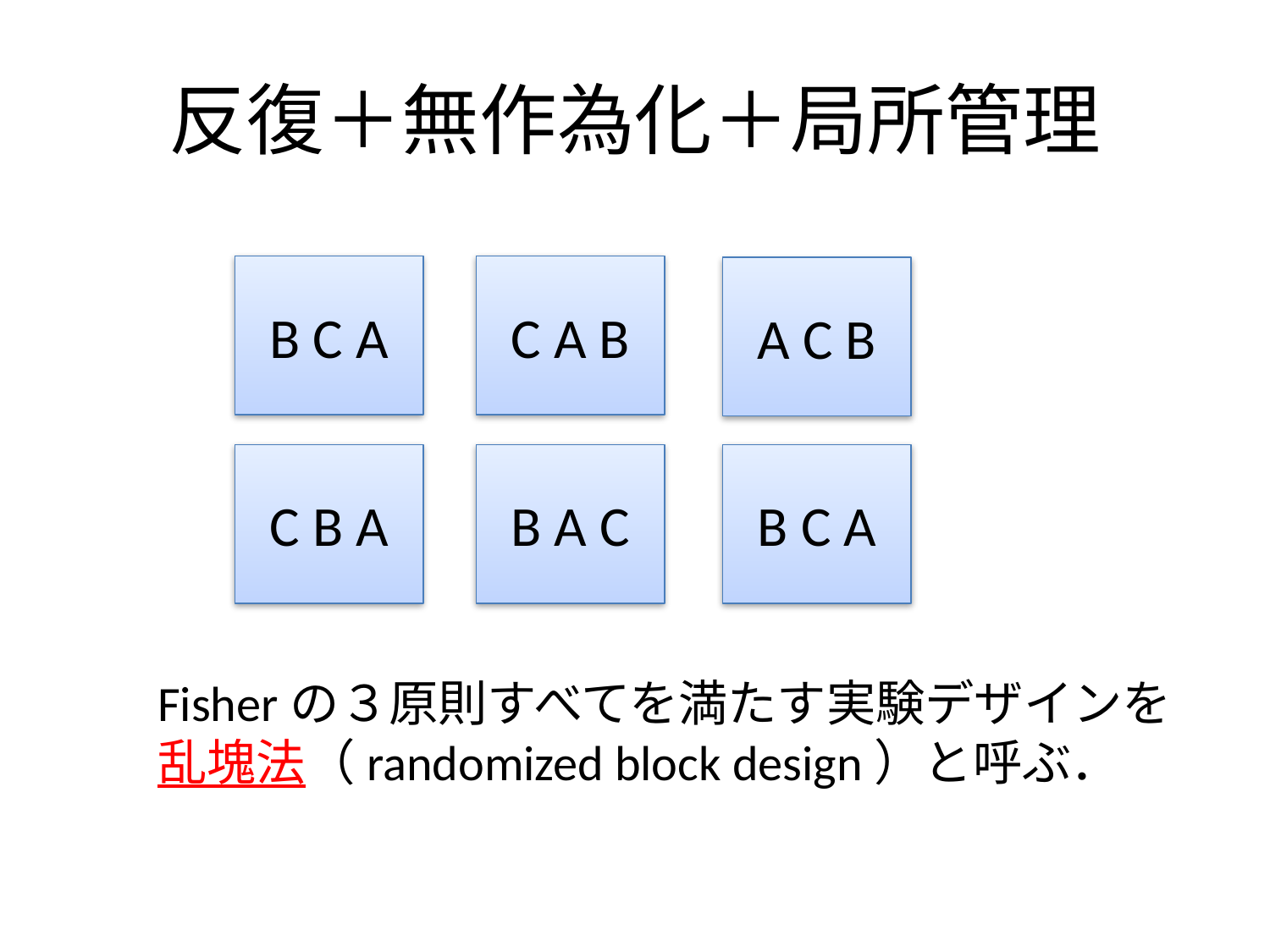

# 反復＋無作為化＋局所管理
B C A
 C A B
A C B
C B A
B A C
B C A
Fisherの３原則すべてを満たす実験デザインを
乱塊法（randomized block design）と呼ぶ．